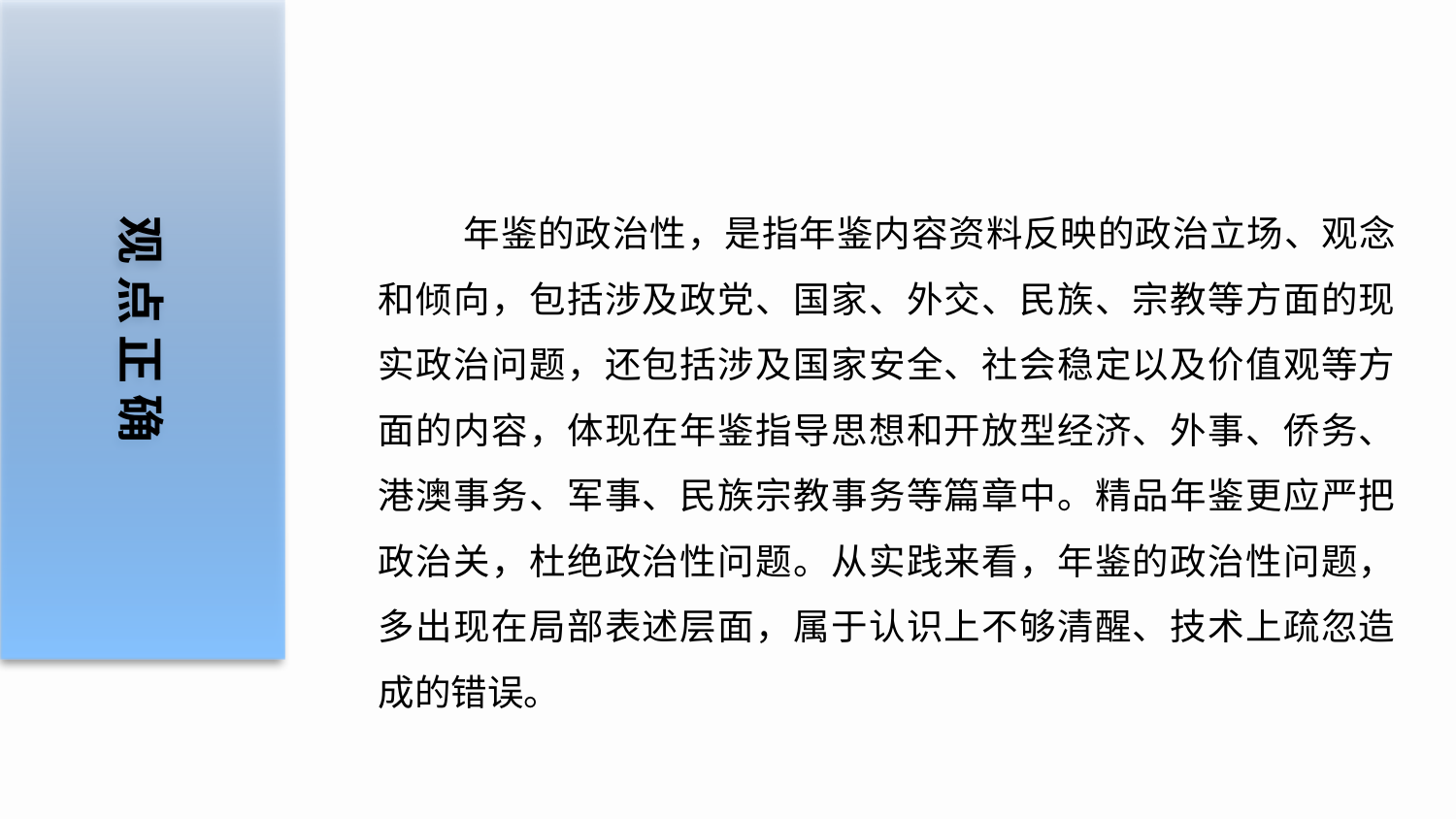

观 点 正 确
   年鉴的政治性，是指年鉴内容资料反映的政治立场、观念和倾向，包括涉及政党、国家、外交、民族、宗教等方面的现实政治问题，还包括涉及国家安全、社会稳定以及价值观等方面的内容，体现在年鉴指导思想和开放型经济、外事、侨务、港澳事务、军事、民族宗教事务等篇章中。精品年鉴更应严把政治关，杜绝政治性问题。从实践来看，年鉴的政治性问题，多出现在局部表述层面，属于认识上不够清醒、技术上疏忽造成的错误。